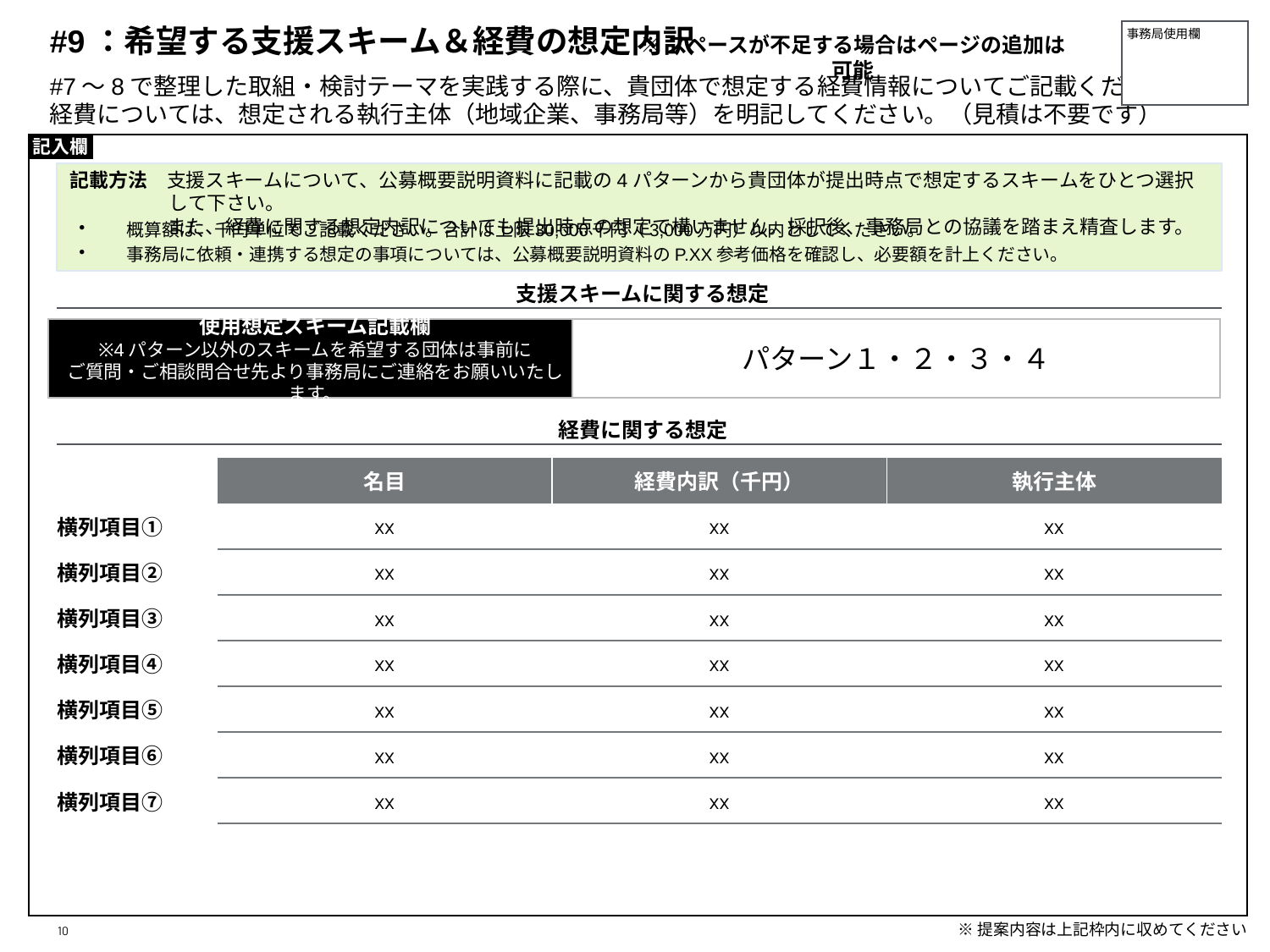

#9：希望する支援スキーム＆経費の想定内訳
事務局使用欄

※スペースが不足する場合はページの追加は可能
# #7～8で整理した取組・検討テーマを実践する際に、貴団体で想定する経費情報についてご記載ください。 経費については、想定される執行主体（地域企業、事務局等）を明記してください。（見積は不要です）

記載方法　支援スキームについて、公募概要説明資料に記載の4パターンから貴団体が提出時点で想定するスキームをひとつ選択して下さい。
　　　　　また、経費に関する想定内訳についても提出時点の想定で構いません。採択後、事務局との協議を踏まえ精査します。

概算額は、千円単位でご記載ください。合計は上限30,000千円（3,000万円）以内としてください。
事務局に依頼・連携する想定の事項については、公募概要説明資料のP.XX参考価格を確認し、必要額を計上ください。
支援スキームに関する想定
使用想定スキーム記載欄
※4パターン以外のスキームを希望する団体は事前に
ご質問・ご相談問合せ先より事務局にご連絡をお願いいたします。
パターン１・２・３・４
経費に関する想定
|  | 名目 | 経費内訳（千円） | 執行主体 |
| --- | --- | --- | --- |
| 横列項目① | xx | xx | xx |
| 横列項目② | xx | xx | xx |
| 横列項目③ | xx | xx | xx |
| 横列項目④ | xx | xx | xx |
| 横列項目⑤ | xx | xx | xx |
| 横列項目⑥ | xx | xx | xx |
| 横列項目⑦ | xx | xx | xx |
10